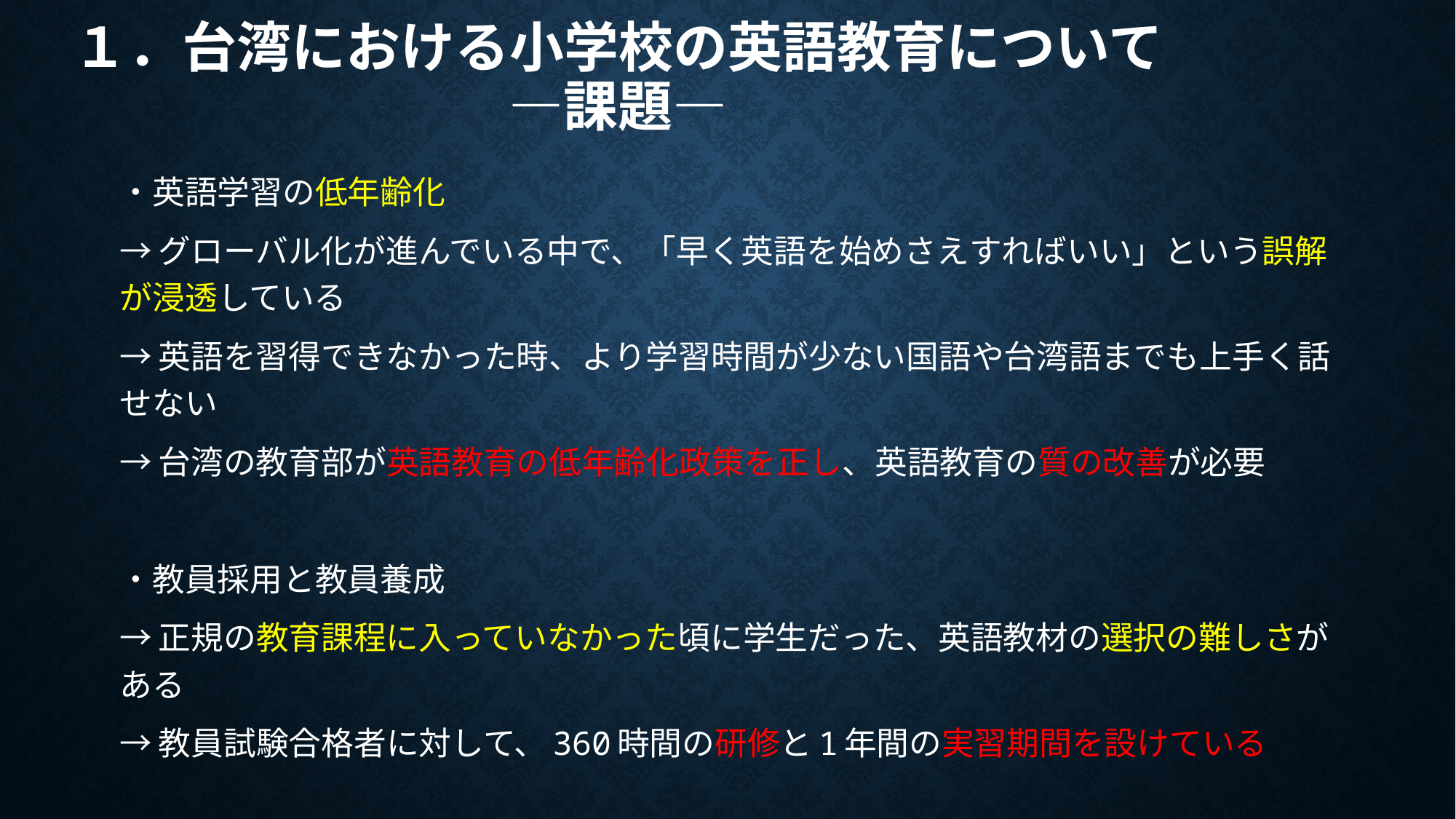

# １．台湾における小学校の英語教育について ―課題―
・英語学習の低年齢化
→グローバル化が進んでいる中で、「早く英語を始めさえすればいい」という誤解が浸透している
→英語を習得できなかった時、より学習時間が少ない国語や台湾語までも上手く話せない
→台湾の教育部が英語教育の低年齢化政策を正し、英語教育の質の改善が必要

・教員採用と教員養成
→正規の教育課程に入っていなかった頃に学生だった、英語教材の選択の難しさがある
→教員試験合格者に対して、360時間の研修と1年間の実習期間を設けている